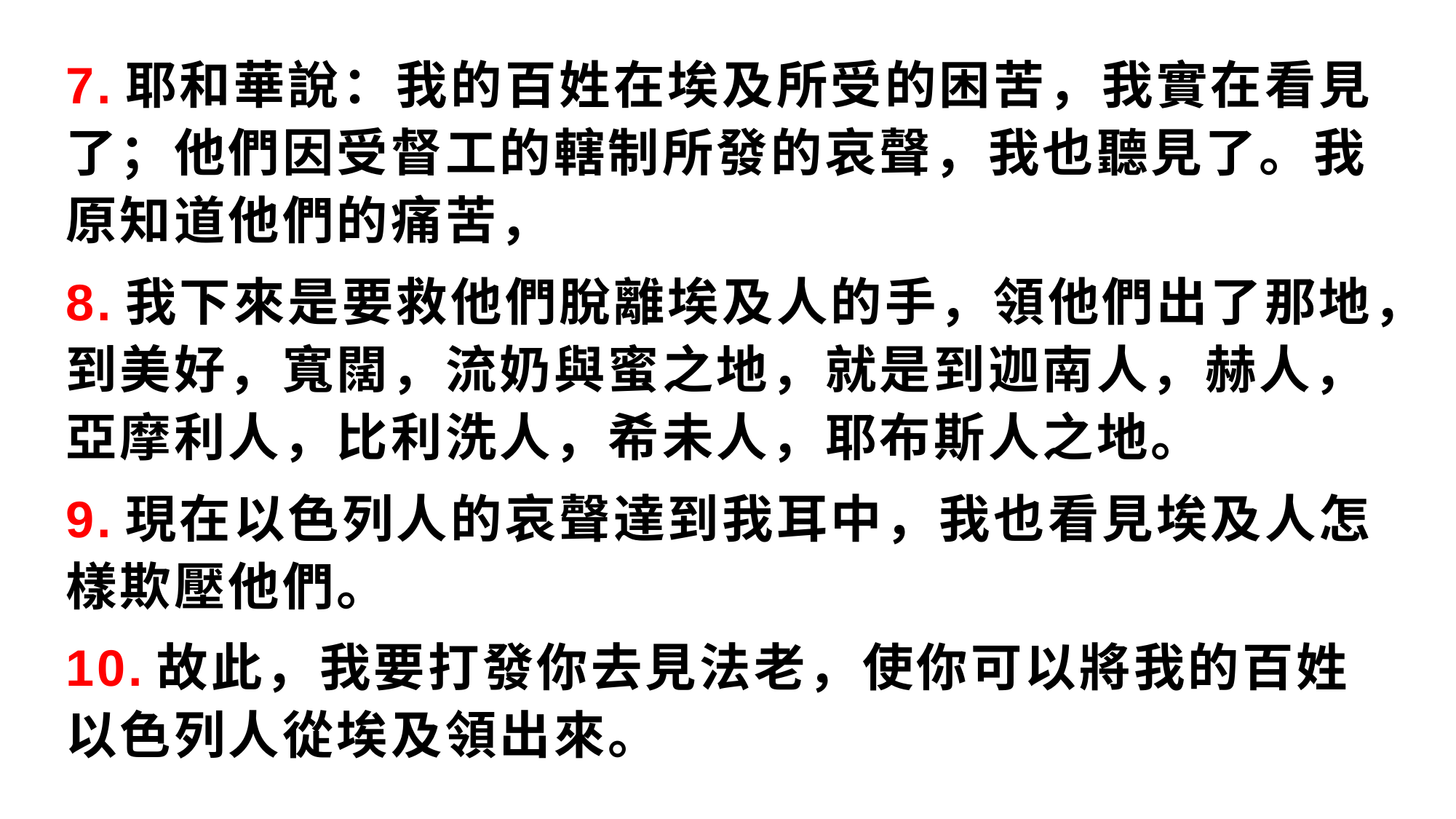

7.耶和華說：我的百姓在埃及所受的困苦，我實在看見了；他們因受督工的轄制所發的哀聲，我也聽見了。我原知道他們的痛苦，
8.我下來是要救他們脫離埃及人的手，領他們出了那地，到美好，寬闊，流奶與蜜之地，就是到迦南人，赫人，亞摩利人，比利洗人，希未人，耶布斯人之地。
9.現在以色列人的哀聲達到我耳中，我也看見埃及人怎樣欺壓他們。
10.故此，我要打發你去見法老，使你可以將我的百姓以色列人從埃及領出來。